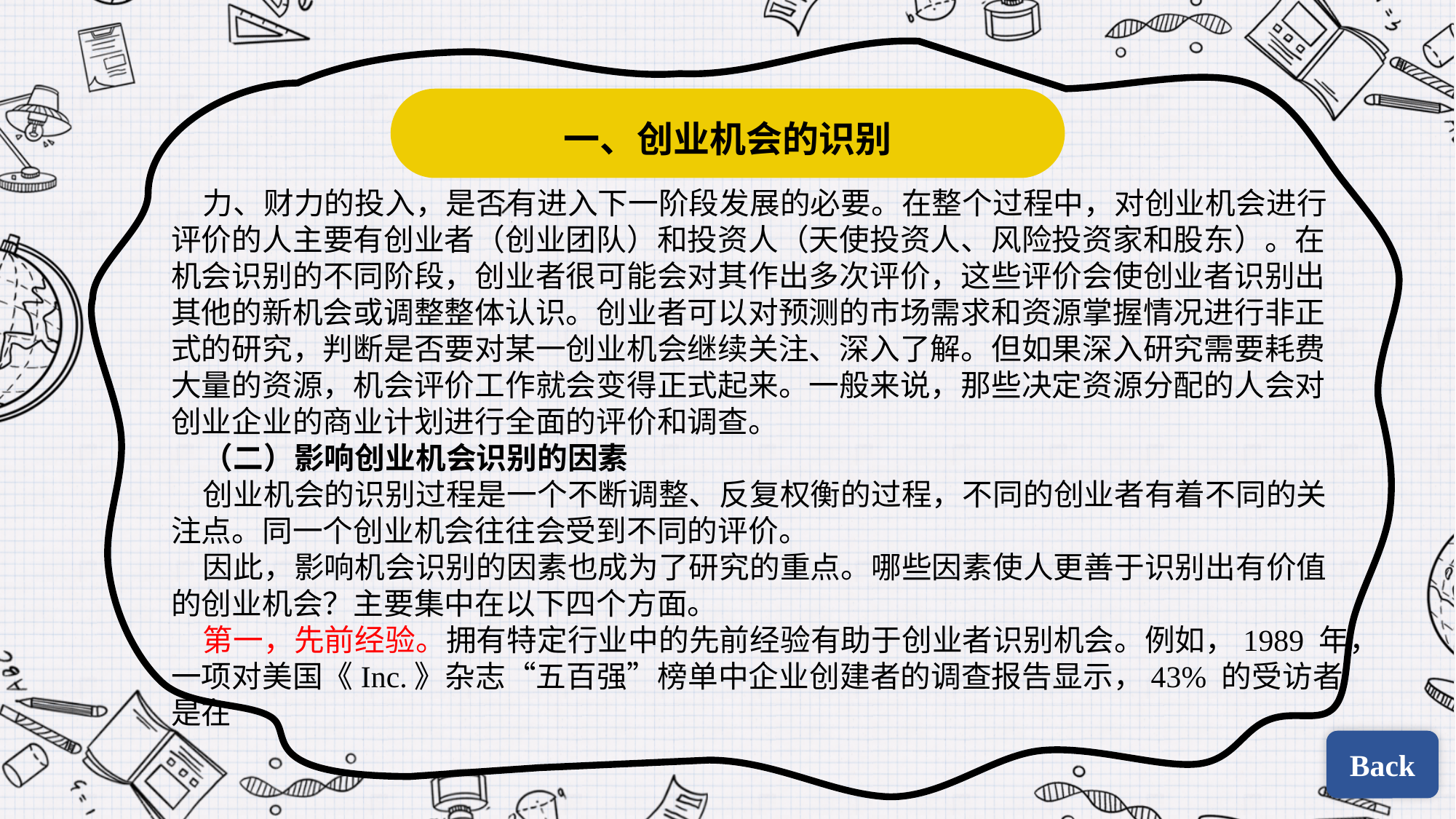

一、创业机会的识别
力、财力的投入，是否有进入下一阶段发展的必要。在整个过程中，对创业机会进行评价的人主要有创业者（创业团队）和投资人（天使投资人、风险投资家和股东）。在机会识别的不同阶段，创业者很可能会对其作出多次评价，这些评价会使创业者识别出其他的新机会或调整整体认识。创业者可以对预测的市场需求和资源掌握情况进行非正式的研究，判断是否要对某一创业机会继续关注、深入了解。但如果深入研究需要耗费大量的资源，机会评价工作就会变得正式起来。一般来说，那些决定资源分配的人会对创业企业的商业计划进行全面的评价和调查。
（二）影响创业机会识别的因素
创业机会的识别过程是一个不断调整、反复权衡的过程，不同的创业者有着不同的关注点。同一个创业机会往往会受到不同的评价。
因此，影响机会识别的因素也成为了研究的重点。哪些因素使人更善于识别出有价值的创业机会？主要集中在以下四个方面。
第一，先前经验。拥有特定行业中的先前经验有助于创业者识别机会。例如，1989 年，一项对美国《Inc.》杂志“五百强”榜单中企业创建者的调查报告显示，43% 的受访者是在

Back